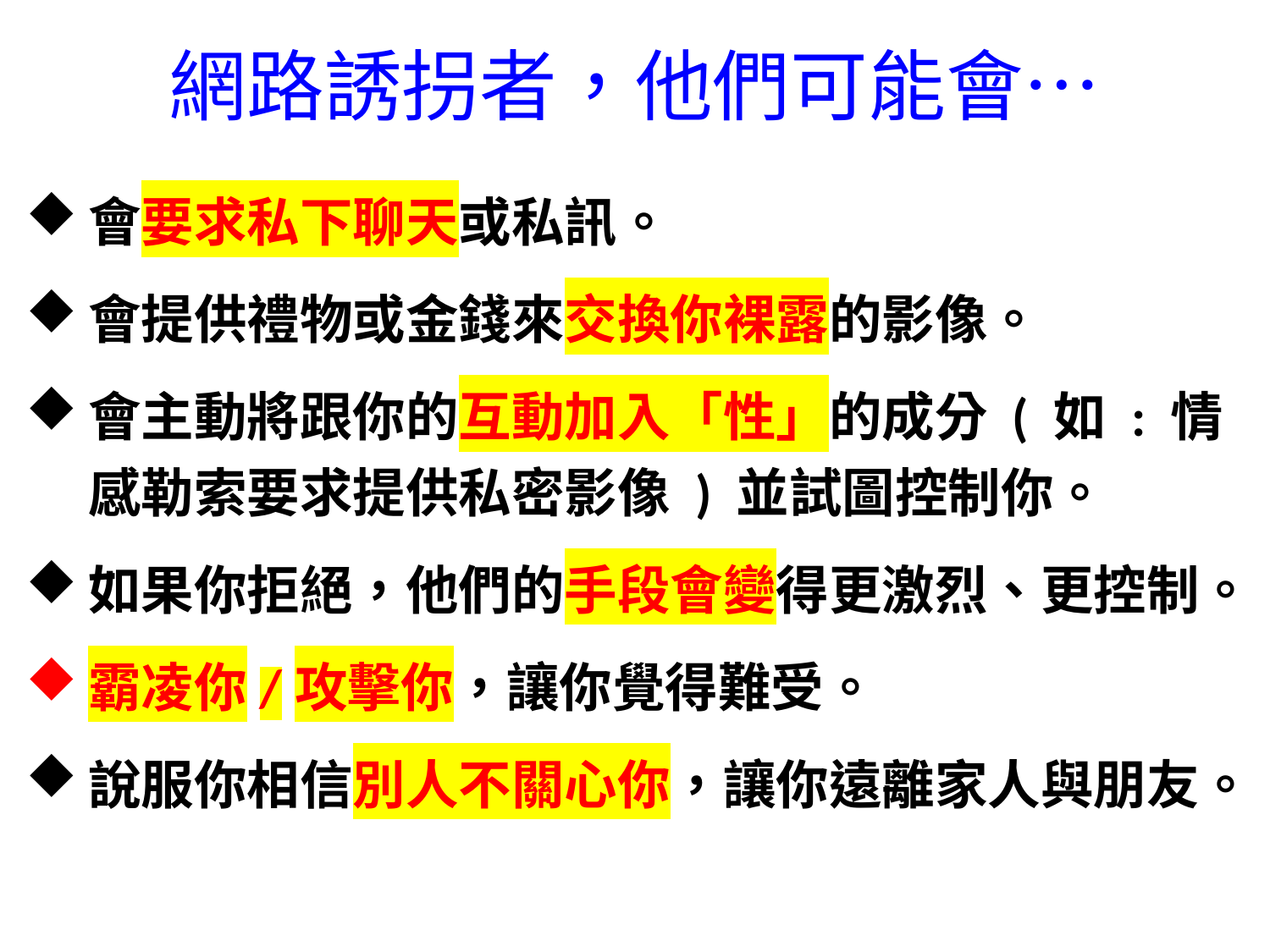

# 網路誘拐者，他們可能會…
會要求私下聊天或私訊。
會提供禮物或金錢來交換你裸露的影像。
會主動將跟你的互動加入「性」的成分 ( 如 : 情感勒索要求提供私密影像 ) 並試圖控制你。
如果你拒絕，他們的手段會變得更激烈、更控制。
霸凌你/攻擊你，讓你覺得難受。
說服你相信別人不關心你，讓你遠離家人與朋友。